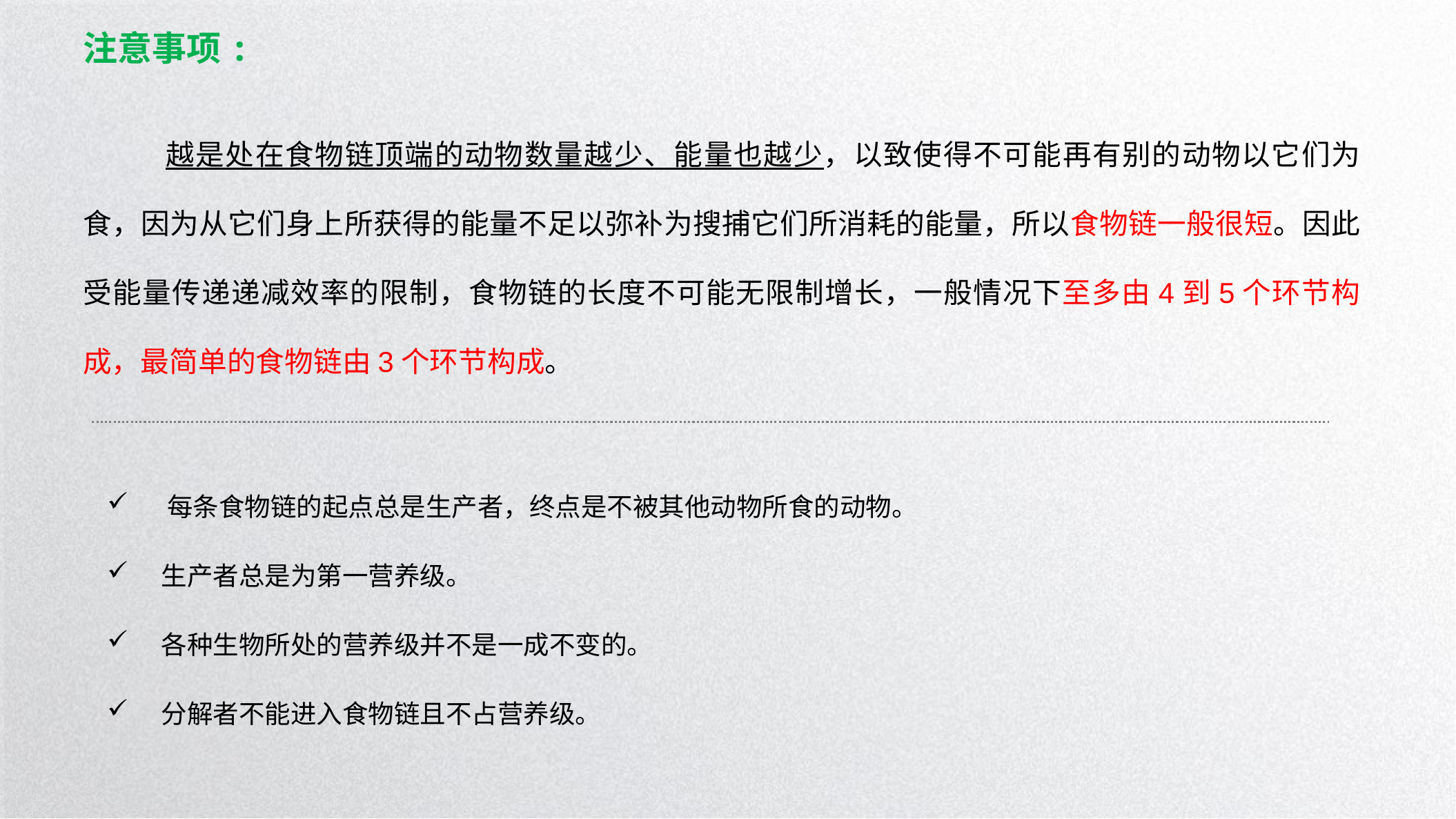

注意事项:

          越是处在食物链顶端的动物数量越少、能量也越少，以致使得不可能再有别的动物以它们为食，因为从它们身上所获得的能量不足以弥补为搜捕它们所消耗的能量，所以食物链一般很短。因此受能量传递递减效率的限制，食物链的长度不可能无限制增长，一般情况下至多由4到5个环节构成，最简单的食物链由3个环节构成。

     每条食物链的起点总是生产者，终点是不被其他动物所食的动物。

    生产者总是为第一营养级。

    各种生物所处的营养级并不是一成不变的。

    分解者不能进入食物链且不占营养级。